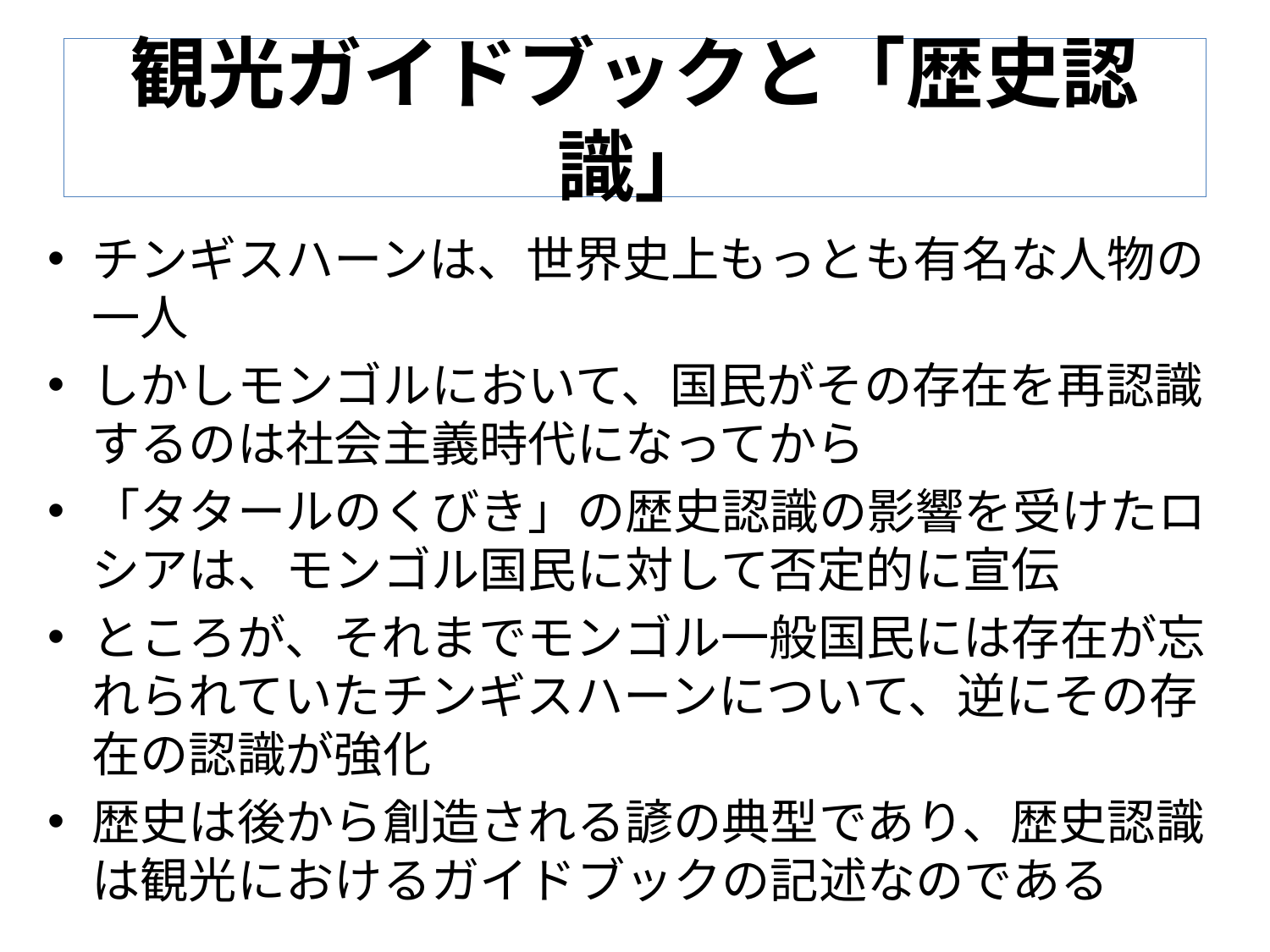

# 観光ガイドブックと「歴史認識」
チンギスハーンは、世界史上もっとも有名な人物の一人
しかしモンゴルにおいて、国民がその存在を再認識するのは社会主義時代になってから
「タタールのくびき」の歴史認識の影響を受けたロシアは、モンゴル国民に対して否定的に宣伝
ところが、それまでモンゴル一般国民には存在が忘れられていたチンギスハーンについて、逆にその存在の認識が強化
歴史は後から創造される諺の典型であり、歴史認識は観光におけるガイドブックの記述なのである